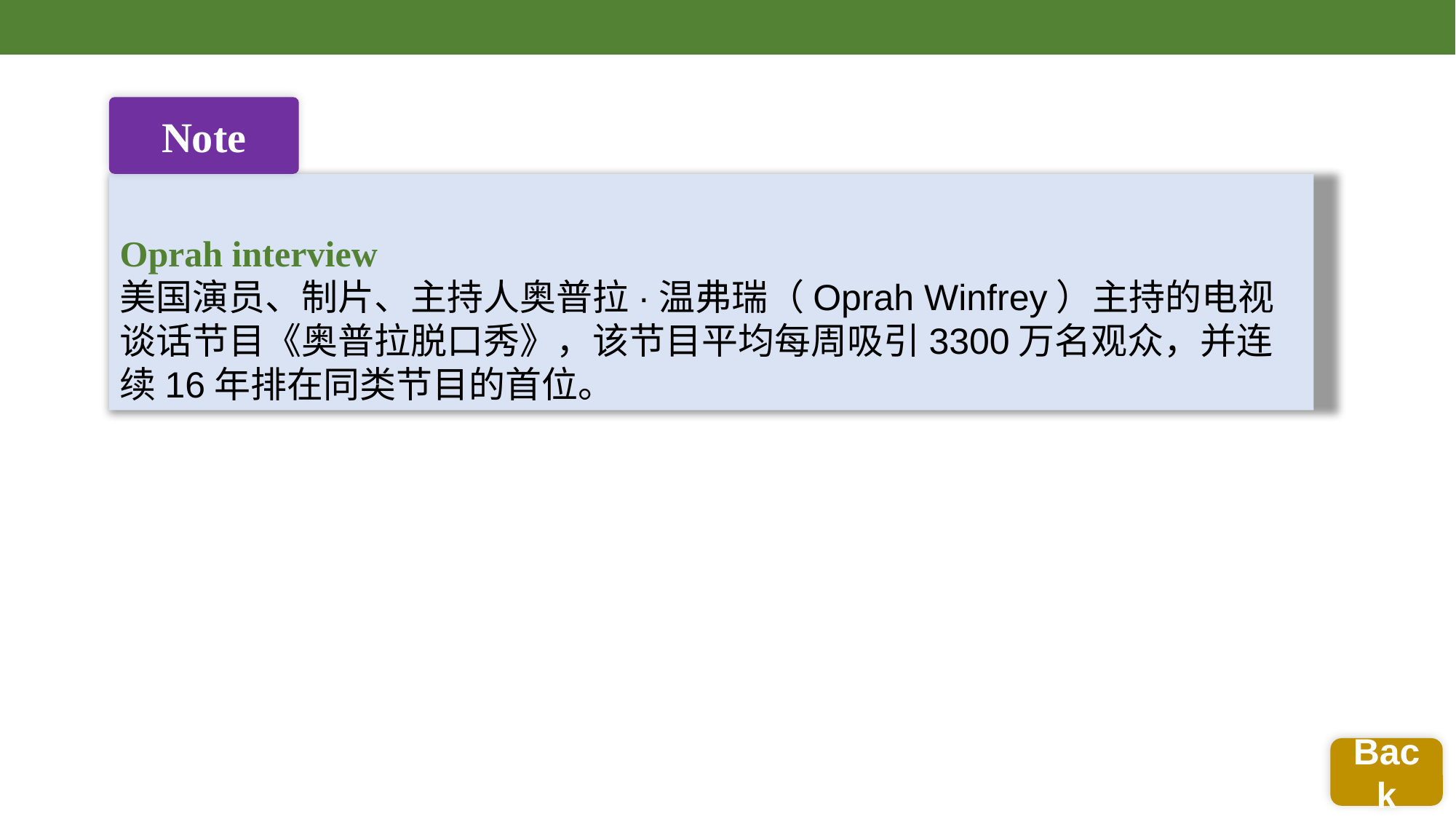

Note

Oprah interview
美国演员、制片、主持人奥普拉·温弗瑞（Oprah Winfrey）主持的电视谈话节目《奥普拉脱口秀》，该节目平均每周吸引3300万名观众，并连续16年排在同类节目的首位。
Back